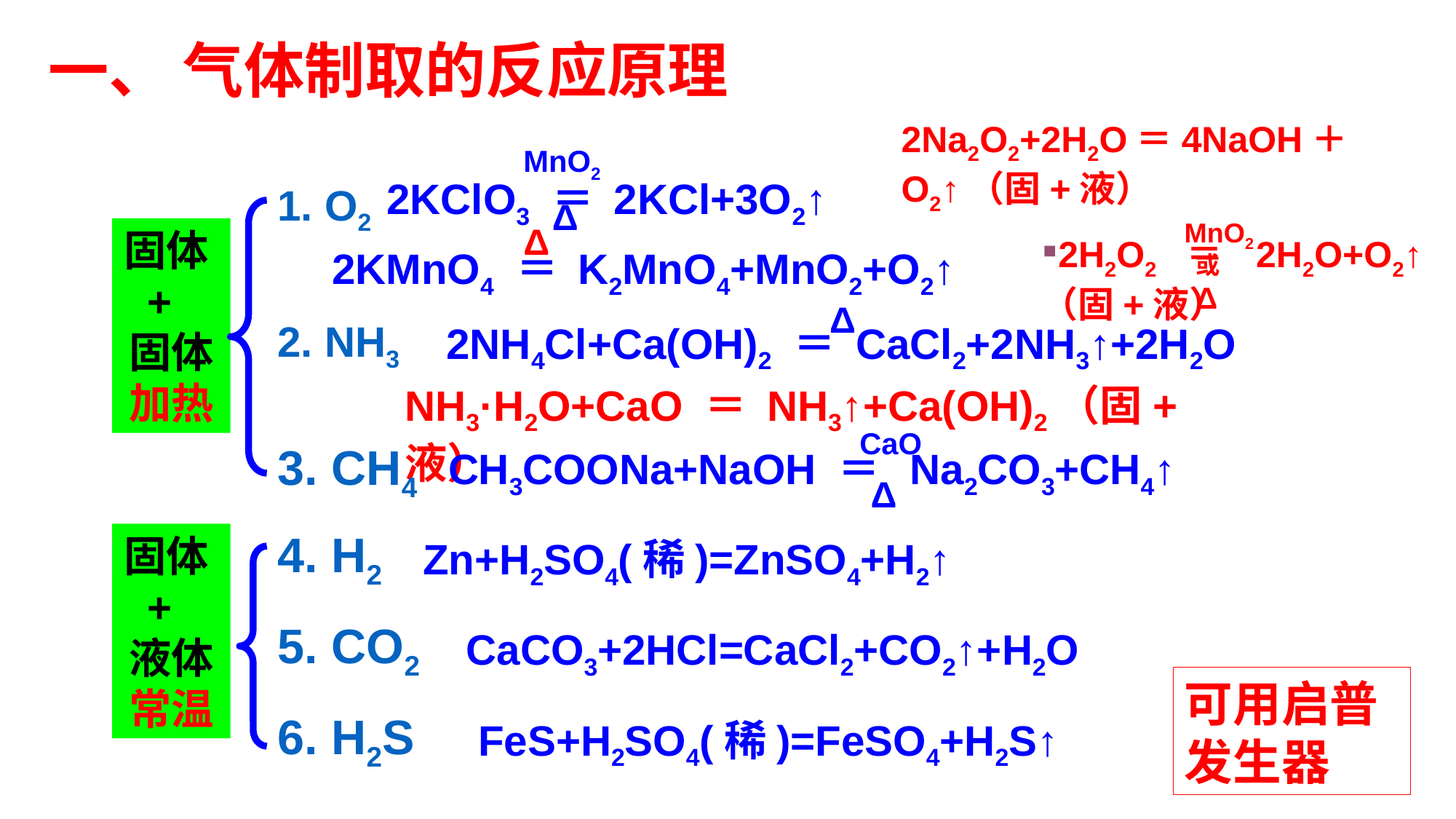

一、 气体制取的反应原理
2Na2O2+2H2O＝4NaOH＋O2↑（固+液）
MnO2
2KClO3 ＝ 2KCl+3O2↑
Δ
1. O2
2. NH3
3. CH4
4. H2
5. CO2
6. H2S

MnO2
2H2O2　＝   2H2O+O2↑（固+液）
或Δ
Δ
2KMnO4 ＝ K2MnO4+MnO2+O2↑
固体  +   固体
加热
Δ
2NH4Cl+Ca(OH)2 ＝ CaCl2+2NH3↑+2H2O

NH3·H2O+CaO ＝ NH3↑+Ca(OH)2（固+液）
CaO
CH3COONa+NaOH ＝  Na2CO3+CH4↑
Δ
固体  +   液体
常温
Zn+H2SO4(稀)=ZnSO4+H2↑

CaCO3+2HCl=CaCl2+CO2↑+H2O
可用启普发生器
FeS+H2SO4(稀)=FeSO4+H2S↑